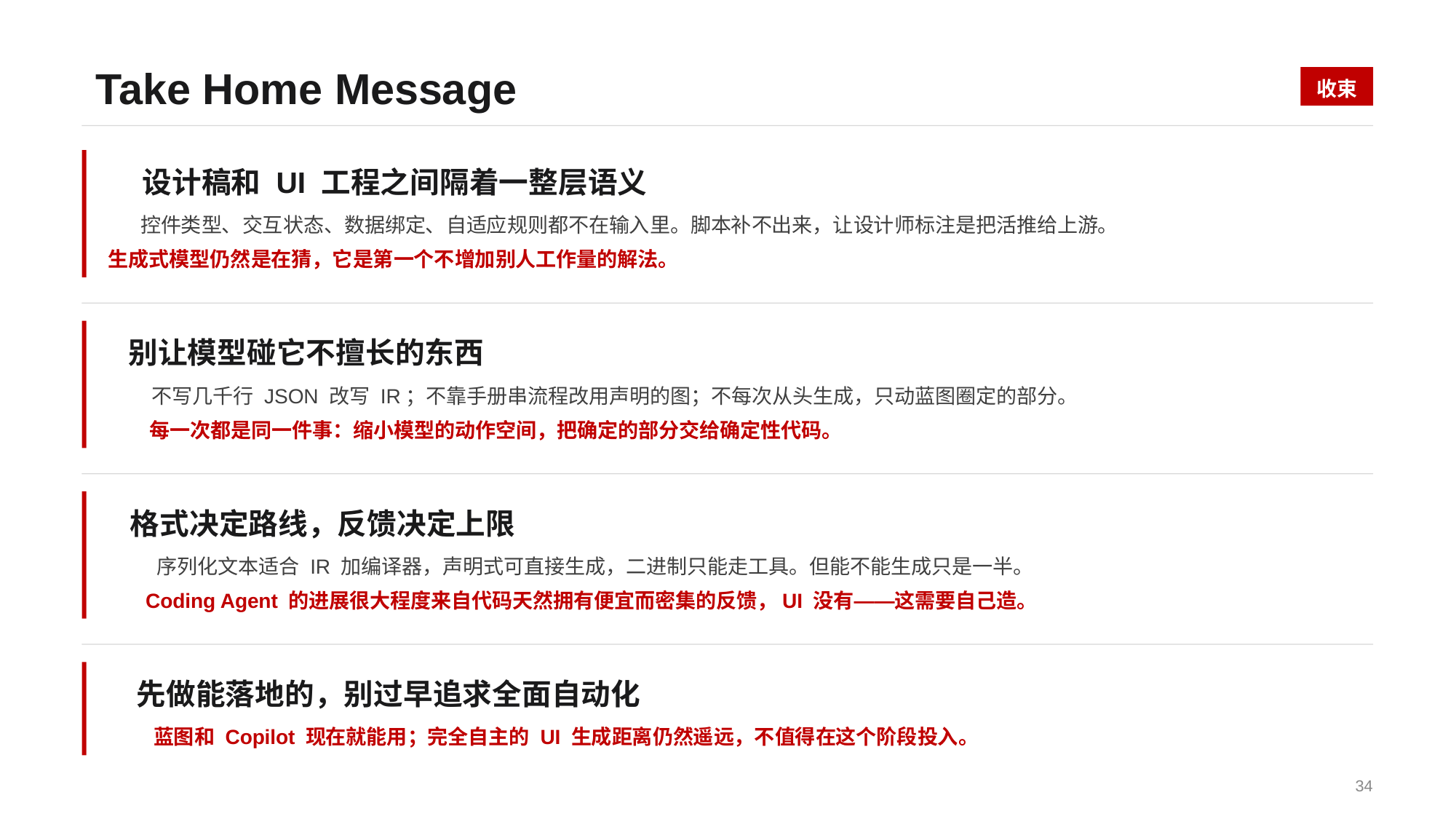

Take Home Message

收束

设计稿和 UI 工程之间隔着一整层语义
控件类型、交互状态、数据绑定、自适应规则都不在输入里。脚本补不出来，让设计师标注是把活推给上游。
生成式模型仍然是在猜，它是第一个不增加别人工作量的解法。

别让模型碰它不擅长的东西
不写几千行 JSON 改写 IR；不靠手册串流程改用声明的图；不每次从头生成，只动蓝图圈定的部分。
每一次都是同一件事：缩小模型的动作空间，把确定的部分交给确定性代码。

格式决定路线，反馈决定上限
序列化文本适合 IR 加编译器，声明式可直接生成，二进制只能走工具。但能不能生成只是一半。
Coding Agent 的进展很大程度来自代码天然拥有便宜而密集的反馈，UI 没有——这需要自己造。

先做能落地的，别过早追求全面自动化
蓝图和 Copilot 现在就能用；完全自主的 UI 生成距离仍然遥远，不值得在这个阶段投入。
34